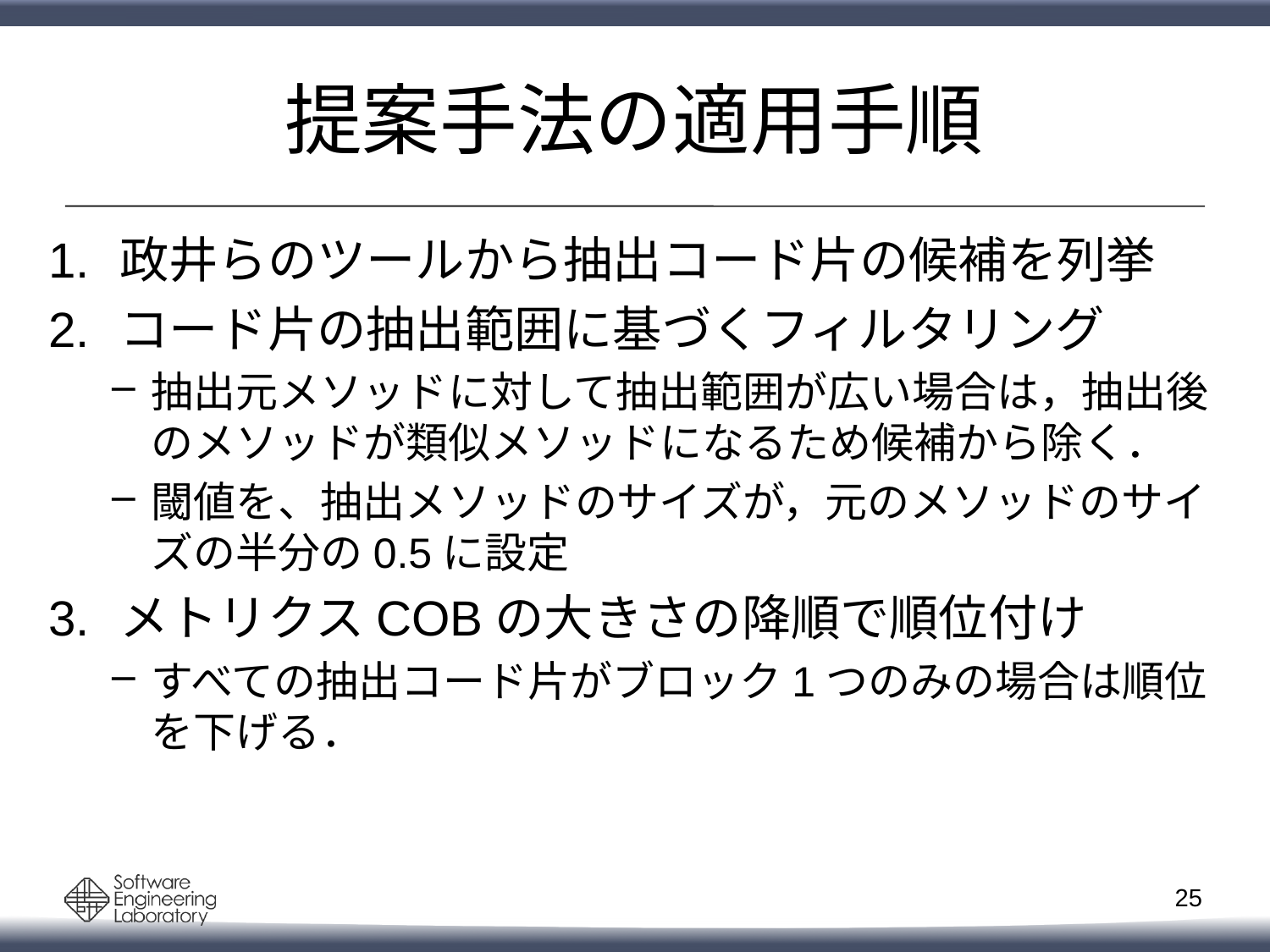

# 提案手法の適用手順
政井らのツールから抽出コード片の候補を列挙
コード片の抽出範囲に基づくフィルタリング
抽出元メソッドに対して抽出範囲が広い場合は，抽出後のメソッドが類似メソッドになるため候補から除く．
閾値を、抽出メソッドのサイズが，元のメソッドのサイズの半分の0.5に設定
メトリクスCOBの大きさの降順で順位付け
すべての抽出コード片がブロック1つのみの場合は順位を下げる．
25